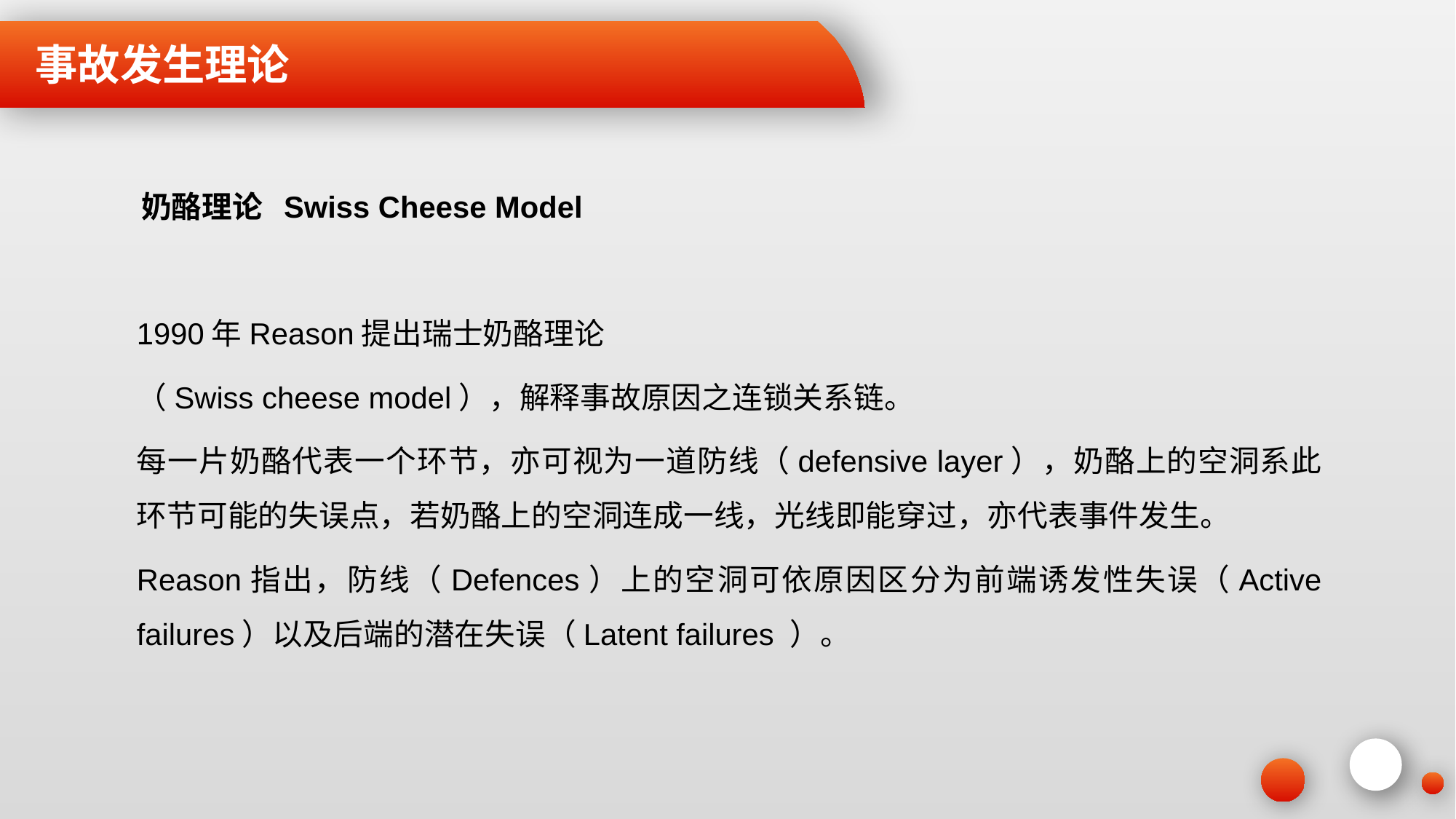

事故发生理论
奶酪理论  Swiss Cheese Model
1990年Reason提出瑞士奶酪理论
（Swiss cheese model），解释事故原因之连锁关系链。
每一片奶酪代表一个环节，亦可视为一道防线（defensive layer），奶酪上的空洞系此环节可能的失误点，若奶酪上的空洞连成一线，光线即能穿过，亦代表事件发生。
Reason指出，防线（Defences）上的空洞可依原因区分为前端诱发性失误（Active failures）以及后端的潜在失误（Latent failures ）。